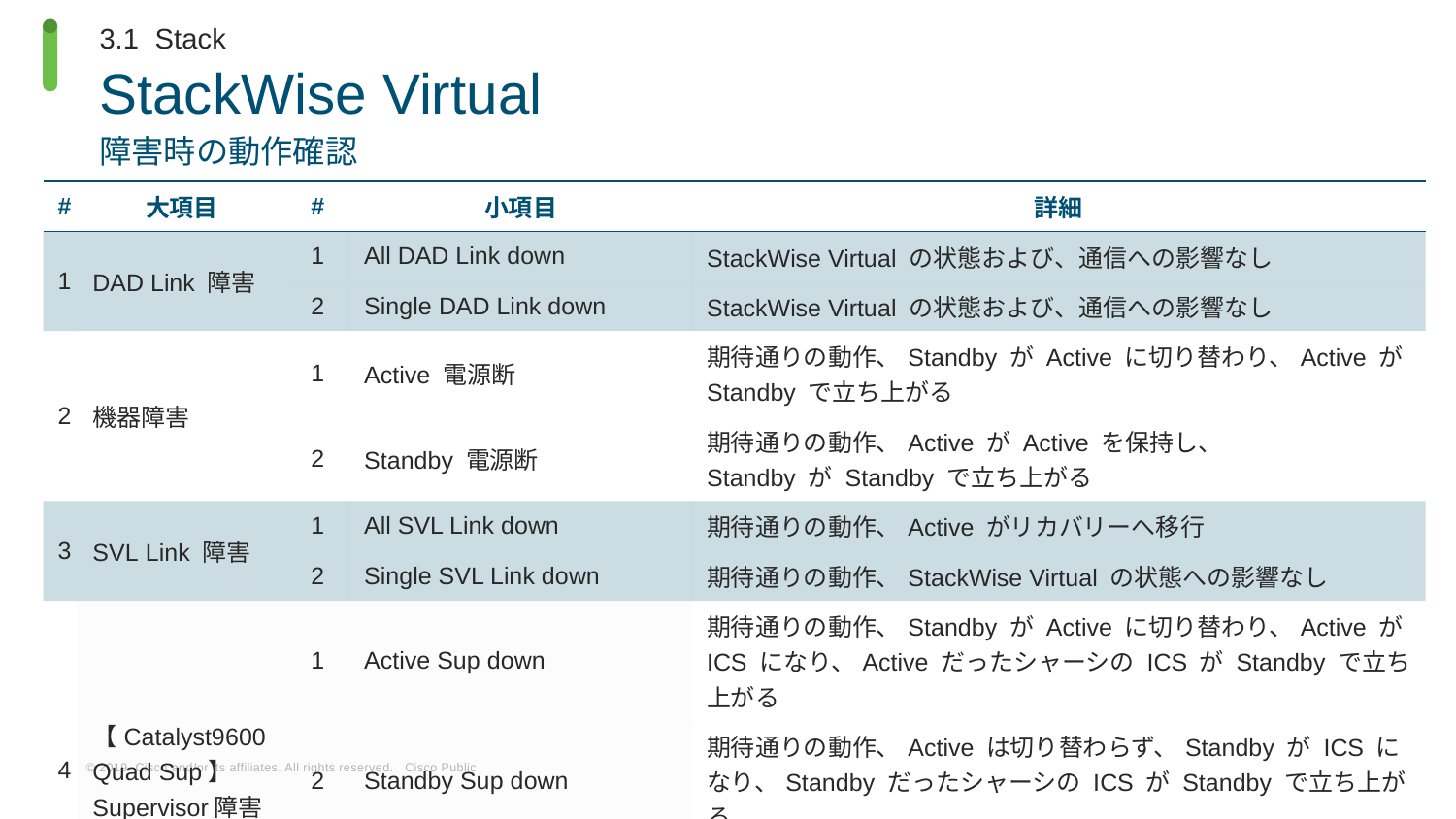

3.1  Stack
# StackWise Virtual
障害時の動作確認
| # | 大項目 | # | 小項目 | 詳細 |
| --- | --- | --- | --- | --- |
| 1 | DAD Link 障害 | 1 | All DAD Link down | StackWise Virtual の状態および、通信への影響なし |
|  |  | 2 | Single DAD Link down | StackWise Virtual の状態および、通信への影響なし |
| 2 | 機器障害 | 1 | Active 電源断 | 期待通りの動作、Standby が Active に切り替わり、Active が Standby で立ち上がる |
|  |  | 2 | Standby 電源断 | 期待通りの動作、Active が Active を保持し、 Standby が Standby で立ち上がる |
| 3 | SVL Link 障害 | 1 | All SVL Link down | 期待通りの動作、Active がリカバリーへ移行 |
|  |  | 2 | Single SVL Link down | 期待通りの動作、StackWise Virtual の状態への影響なし |
| 4 | 【Catalyst9600 Quad Sup】 Supervisor障害 | 1 | Active Sup down | 期待通りの動作、Standby が Active に切り替わり、Active が ICS になり、Active だったシャーシの ICS が Standby で立ち上がる |
|  |  | 2 | Standby Sup down | 期待通りの動作、Active は切り替わらず、Standby が ICS になり、Standby だったシャーシの ICS が Standby で立ち上がる |
|  |  | 3 | ICS (In-chassis standby supervisor) down | 期待通りの動作、Active、Standbyは切り替わらず、 ICS が ICSとして立ち上がる |